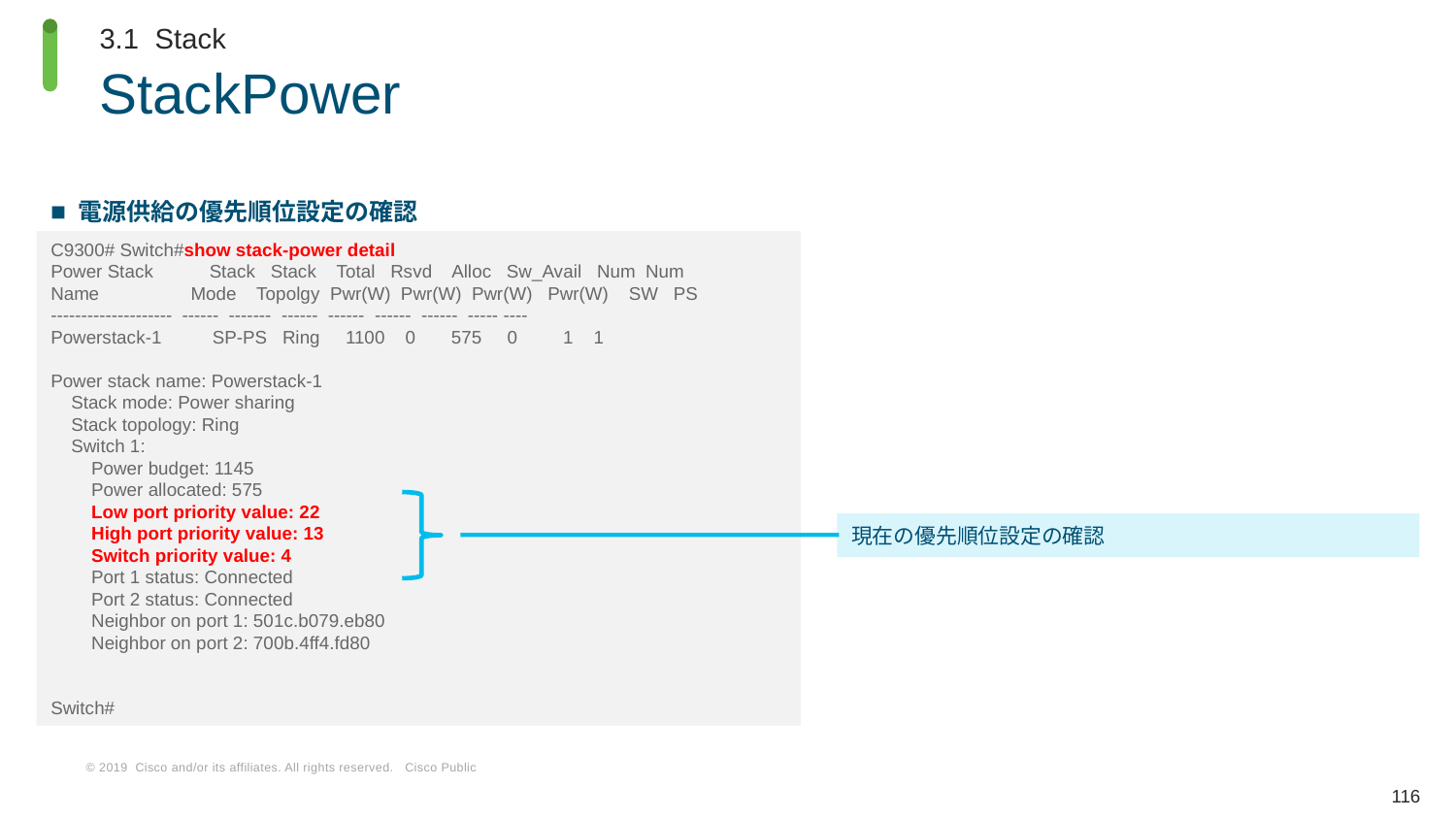

3.1  Stack
# StackPower
電源供給の優先順位設定の確認
C9300# Switch#show stack-power detail
Power Stack           Stack   Stack    Total   Rsvd    Alloc   Sw_Avail   Num  Num
Name                  Mode    Topolgy  Pwr(W)  Pwr(W)  Pwr(W)   Pwr(W)    SW   PS
--------------------  ------  -------  ------  ------  ------  ------  ----- ----
Powerstack-1          SP-PS   Ring     1100    0       575     0         1    1

Power stack name: Powerstack-1
    Stack mode: Power sharing
    Stack topology: Ring
    Switch 1:
        Power budget: 1145
        Power allocated: 575
        Low port priority value: 22
        High port priority value: 13
        Switch priority value: 4
        Port 1 status: Connected
        Port 2 status: Connected
        Neighbor on port 1: 501c.b079.eb80
        Neighbor on port 2: 700b.4ff4.fd80

Switch#

現在の優先順位設定の確認
116